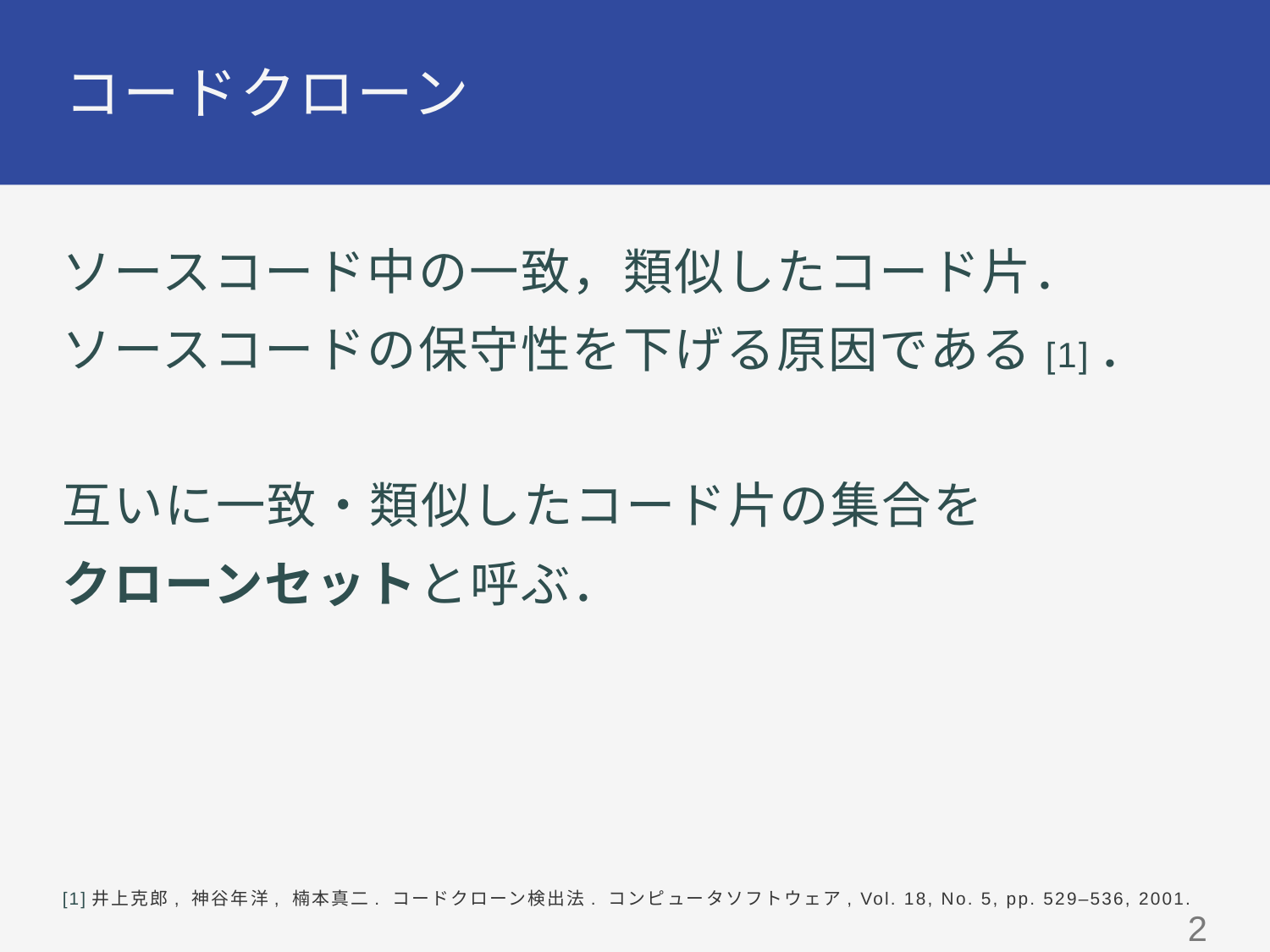

# コードクローン
ソースコード中の一致，類似したコード片．
ソースコードの保守性を下げる原因である[1]．

互いに一致・類似したコード片の集合を
クローンセットと呼ぶ．

[1]井上克郎, 神谷年洋, 楠本真二. コードクローン検出法. コンピュータソフトウェア, Vol. 18, No. 5, pp. 529–536, 2001.

2